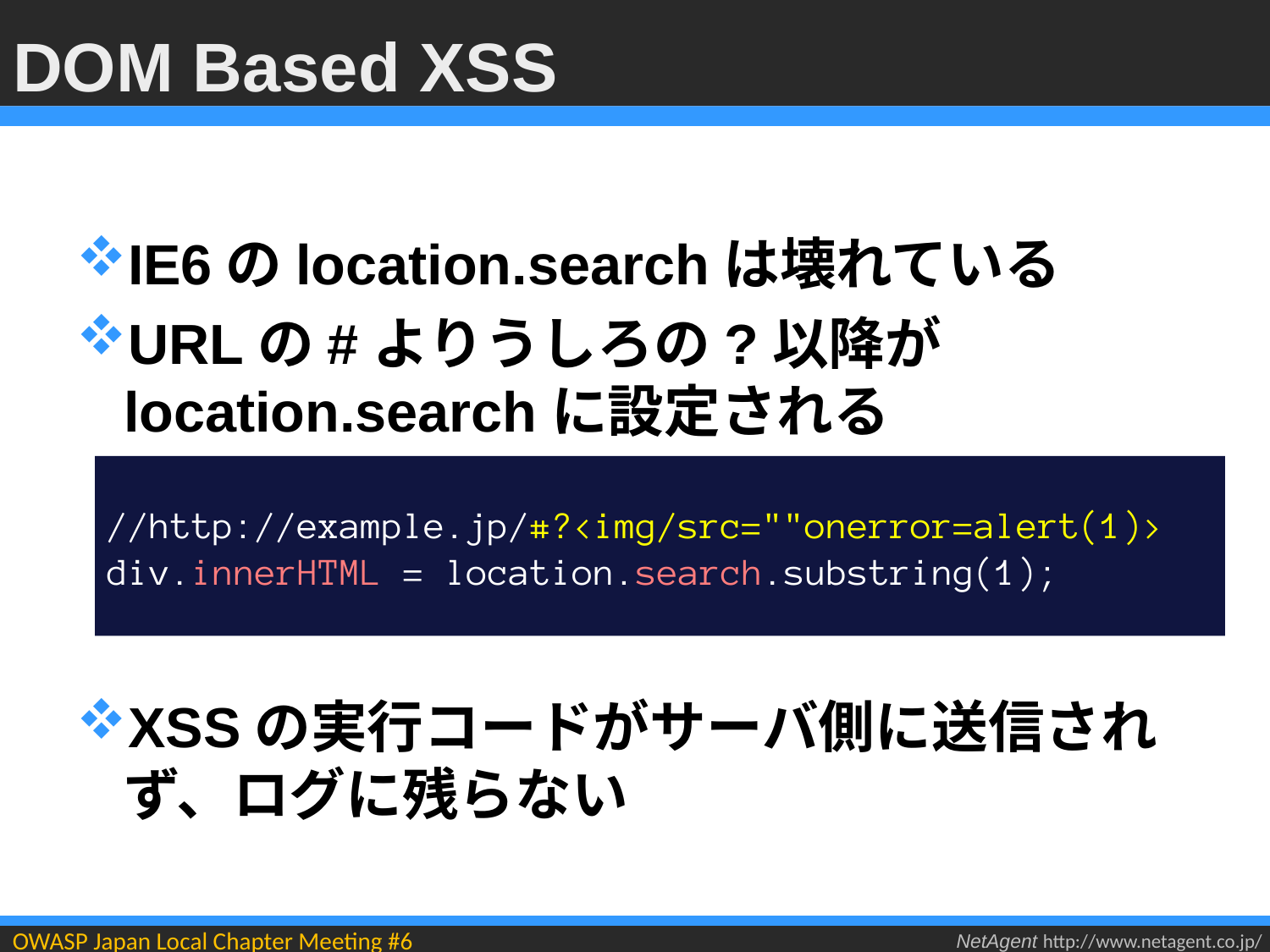

# DOM Based XSS
IE6のlocation.searchは壊れている
URLの#よりうしろの?以降がlocation.searchに設定される

XSSの実行コードがサーバ側に送信されず、ログに残らない
//http://example.jp/#?<img/src=""onerror=alert(1)>
div.innerHTML = location.search.substring(1);